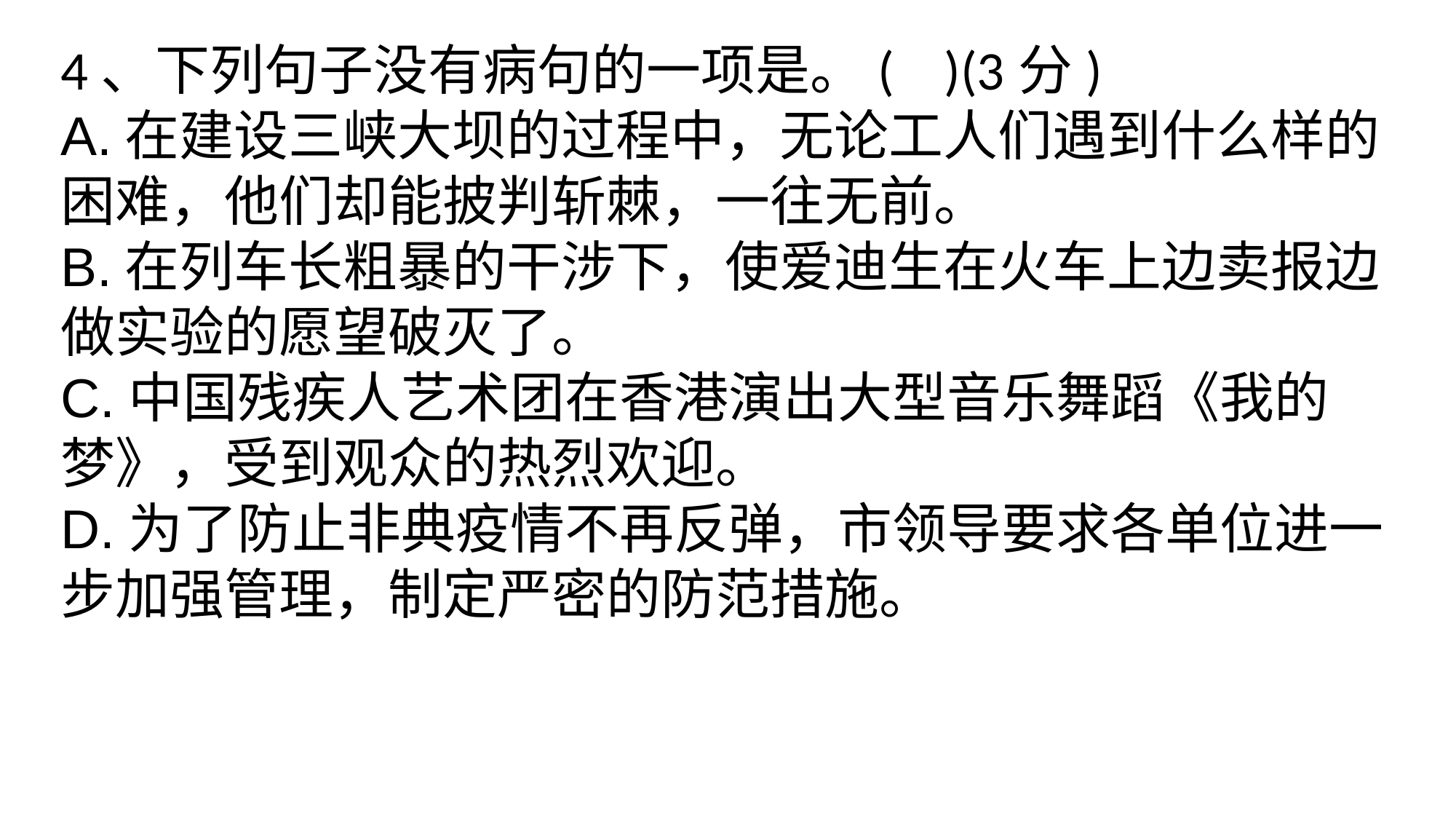

4、下列句子没有病句的一项是。(    )(3分)
A.在建设三峡大坝的过程中，无论工人们遇到什么样的困难，他们却能披判斩棘，一往无前。
B.在列车长粗暴的干涉下，使爱迪生在火车上边卖报边做实验的愿望破灭了。
C.中国残疾人艺术团在香港演出大型音乐舞蹈《我的梦》，受到观众的热烈欢迎。
D.为了防止非典疫情不再反弹，市领导要求各单位进一步加强管理，制定严密的防范措施。